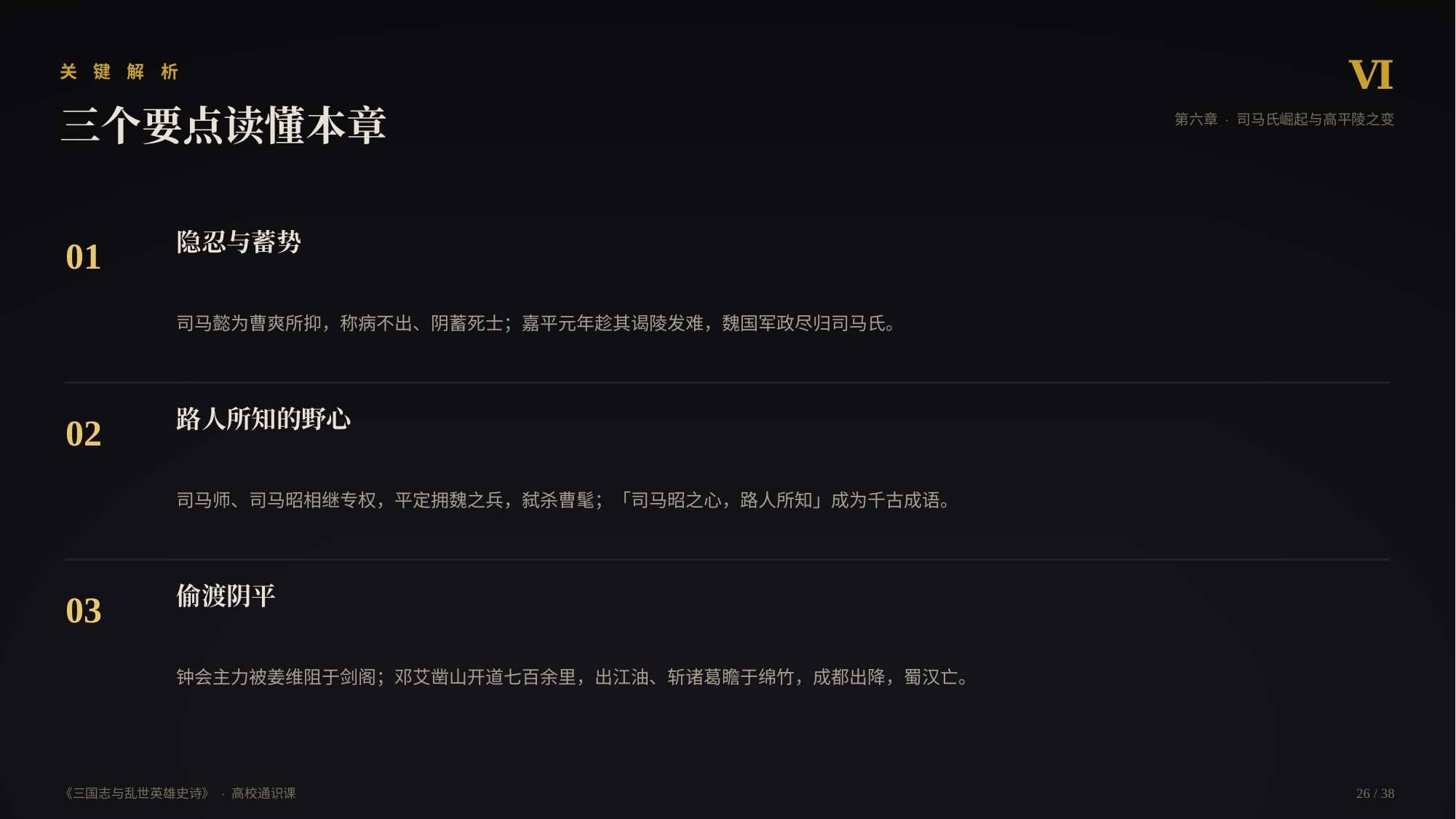

Ⅵ
关 键 解 析
三个要点读懂本章
第六章 · 司马氏崛起与高平陵之变
隐忍与蓄势
01
司马懿为曹爽所抑，称病不出、阴蓄死士；嘉平元年趁其谒陵发难，魏国军政尽归司马氏。

路人所知的野心
02
司马师、司马昭相继专权，平定拥魏之兵，弑杀曹髦；「司马昭之心，路人所知」成为千古成语。

偷渡阴平
03
钟会主力被姜维阻于剑阁；邓艾凿山开道七百余里，出江油、斩诸葛瞻于绵竹，成都出降，蜀汉亡。
《三国志与乱世英雄史诗》 · 高校通识课
26 / 38